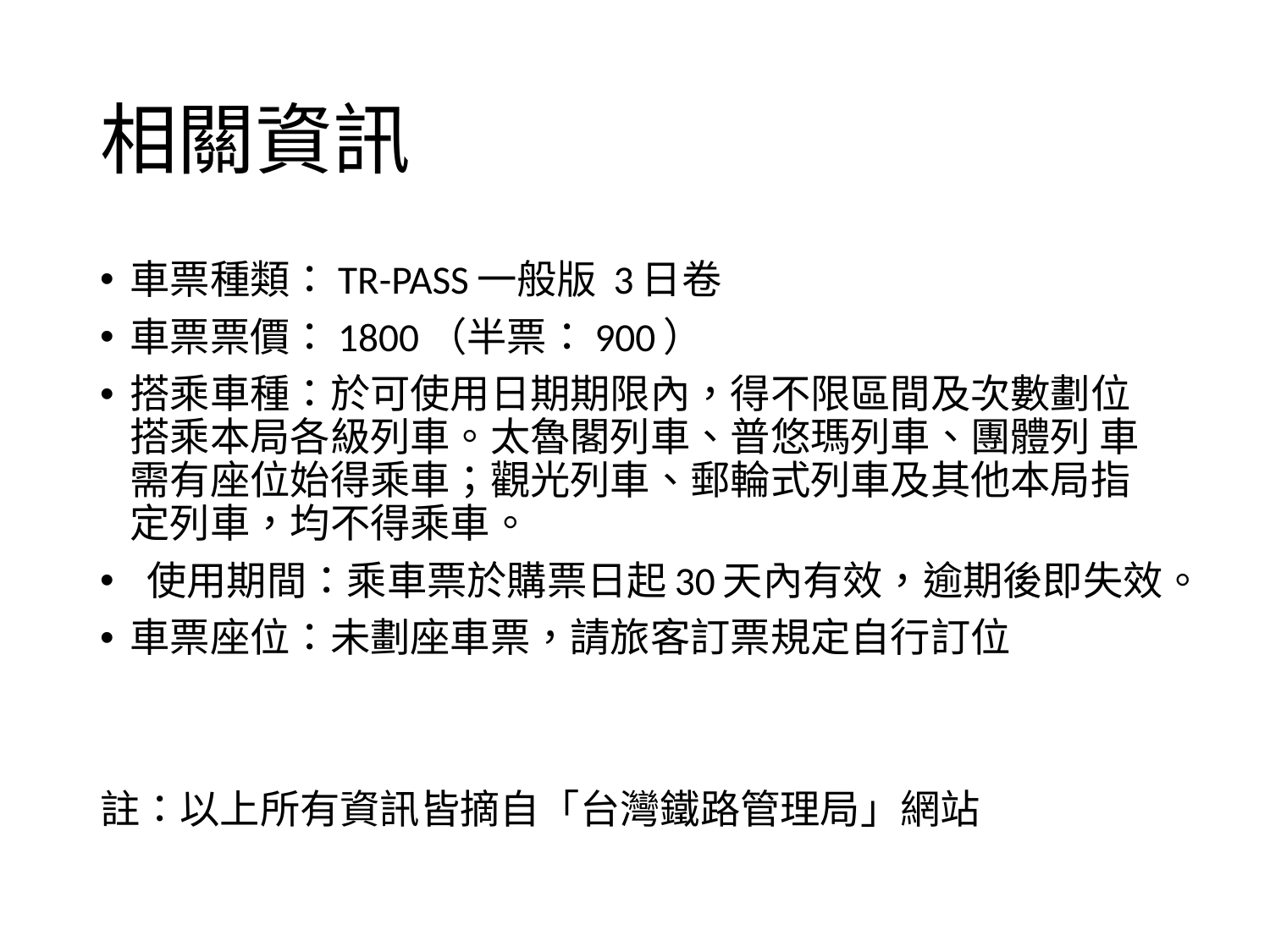

# 相關資訊
車票種類：TR-PASS一般版 3日卷
車票票價：1800（半票：900）
搭乘車種：於可使用日期期限內，得不限區間及次數劃位搭乘本局各級列車。太魯閣列車、普悠瑪列車、團體列 車需有座位始得乘車；觀光列車、郵輪式列車及其他本局指定列車，均不得乘車。
 使用期間：乘車票於購票日起30天內有效，逾期後即失效。
車票座位：未劃座車票，請旅客訂票規定自行訂位

註：以上所有資訊皆摘自「台灣鐵路管理局」網站